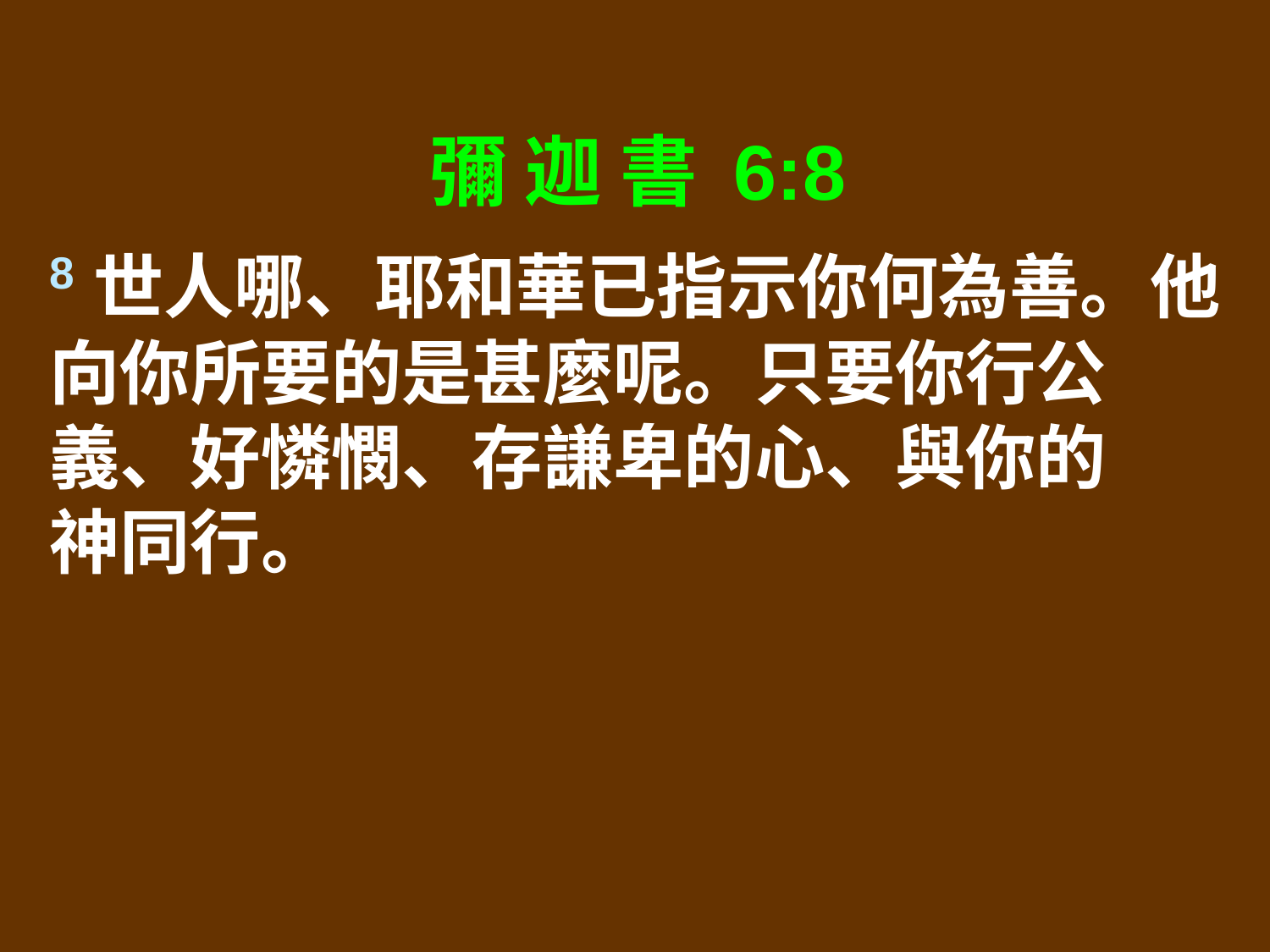

彌 迦 書 6:8
8世人哪、耶和華已指示你何為善。他向你所要的是甚麼呢。只要你行公義、好憐憫、存謙卑的心、與你的　神同行。